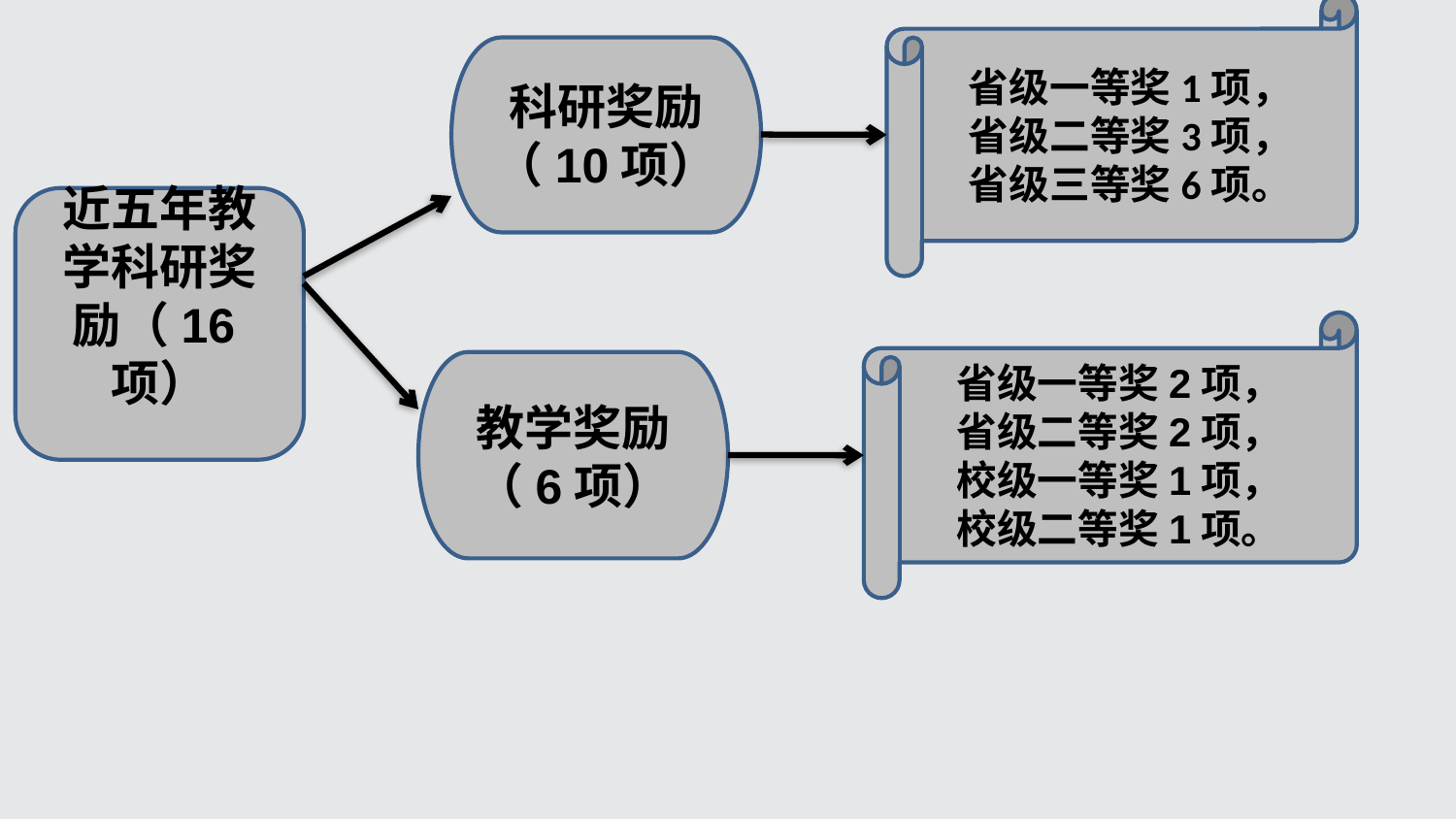

省级一等奖1项，
省级二等奖3项，
省级三等奖6项。
科研奖励（10项）
近五年教学科研奖励（16项）

省级一等奖2项，
省级二等奖2项，
校级一等奖1项，
校级二等奖1项。
教学奖励（6项）